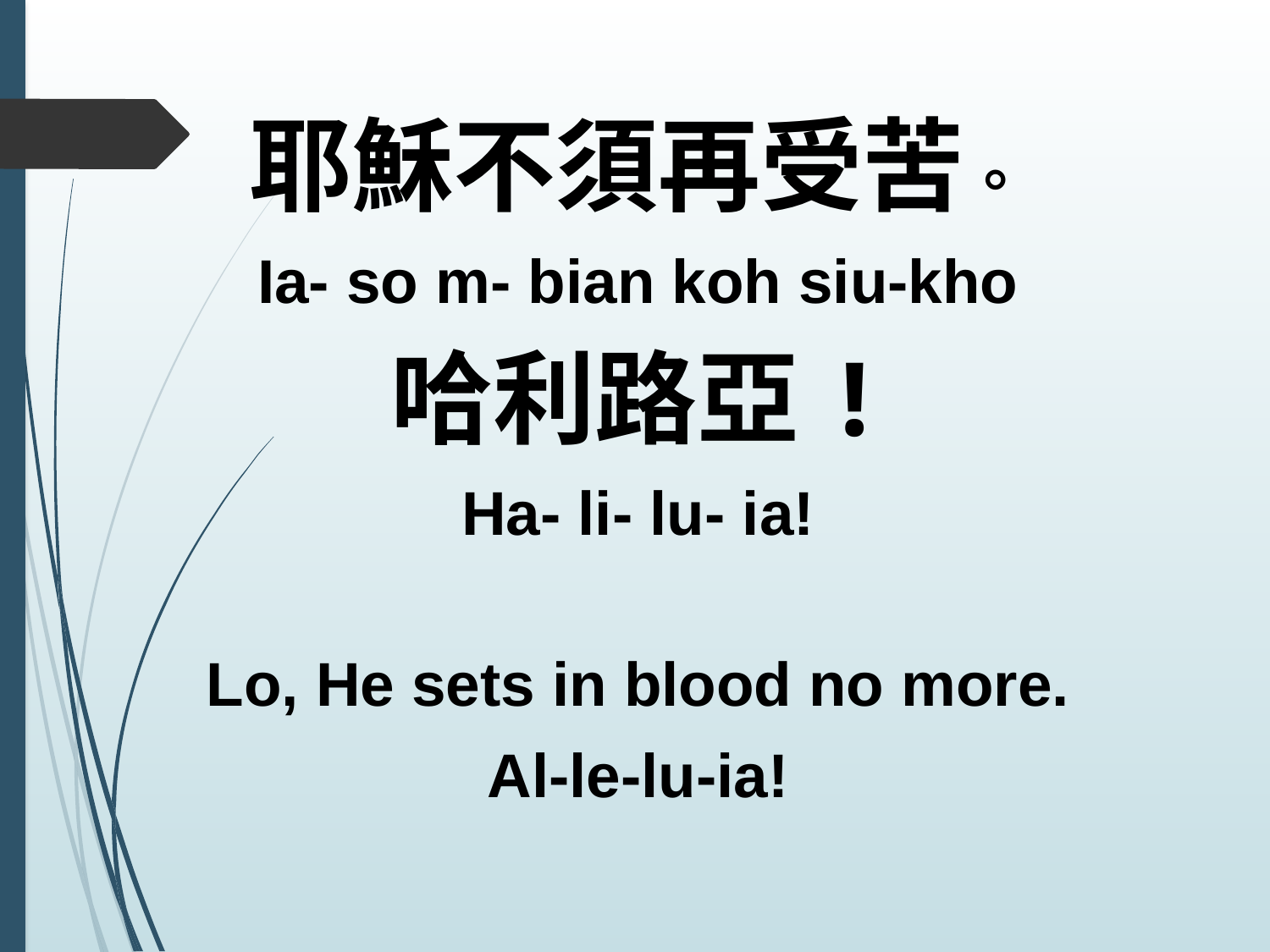

耶穌不須再受苦。
Ia- so m- bian koh siu-kho
哈利路亞!
Ha- li- lu- ia!

Lo, He sets in blood no more.
Al-le-lu-ia!